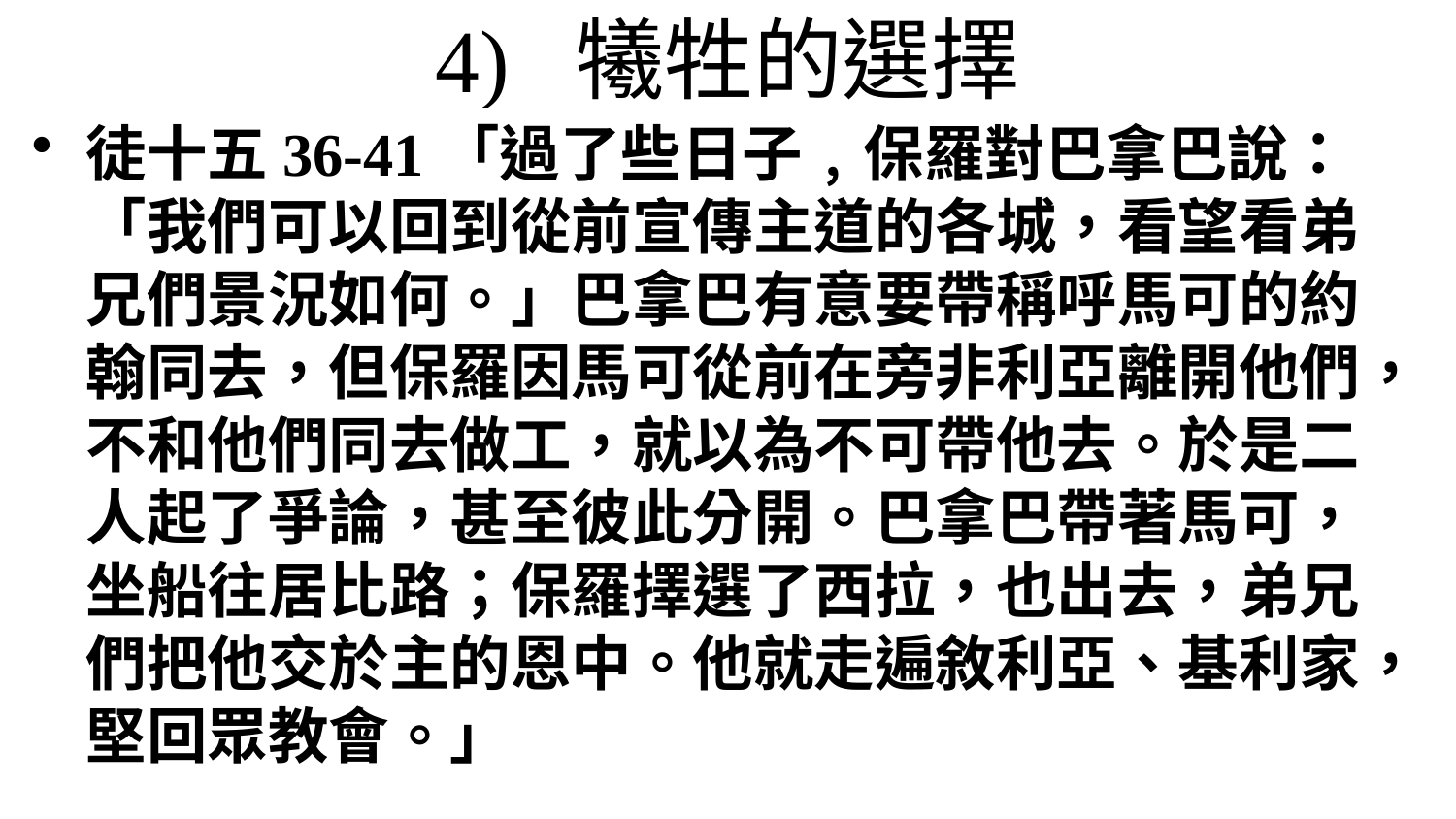

# 4)  犧牲的選擇
徒十五36-41「過了些日子﹐保羅對巴拿巴說：「我們可以回到從前宣傳主道的各城，看望看弟兄們景況如何。」巴拿巴有意要帶稱呼馬可的約翰同去，但保羅因馬可從前在旁非利亞離開他們，不和他們同去做工，就以為不可帶他去。於是二人起了爭論，甚至彼此分開。巴拿巴帶著馬可，坐船往居比路；保羅擇選了西拉，也出去，弟兄們把他交於主的恩中。他就走遍敘利亞、基利家，堅回眾教會。」